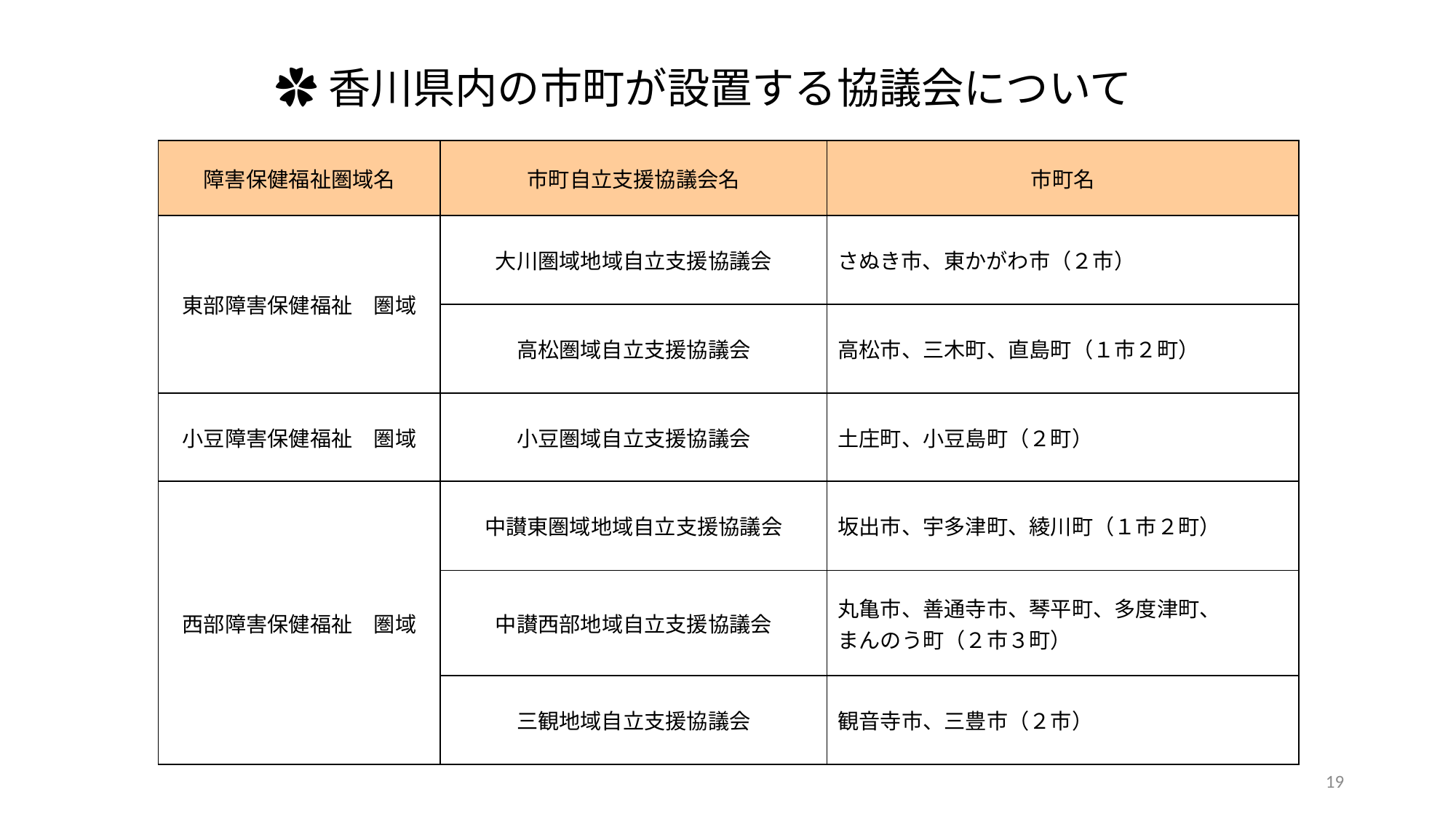

# ✿香川県内の市町が設置する協議会について
| 障害保健福祉圏域名 | 市町自立支援協議会名 | 市町名 |
| --- | --- | --- |
| 東部障害保健福祉　圏域 | 大川圏域地域自立支援協議会 | さぬき市、東かがわ市（２市） |
|  | 高松圏域自立支援協議会 | 高松市、三木町、直島町（１市２町） |
| 小豆障害保健福祉　圏域 | 小豆圏域自立支援協議会 | 土庄町、小豆島町（２町） |
| 西部障害保健福祉　圏域 | 中讃東圏域地域自立支援協議会 | 坂出市、宇多津町、綾川町（１市２町） |
|  | 中讃西部地域自立支援協議会 | 丸亀市、善通寺市、琴平町、多度津町、 まんのう町（２市３町） |
|  | 三観地域自立支援協議会 | 観音寺市、三豊市（２市） |
19